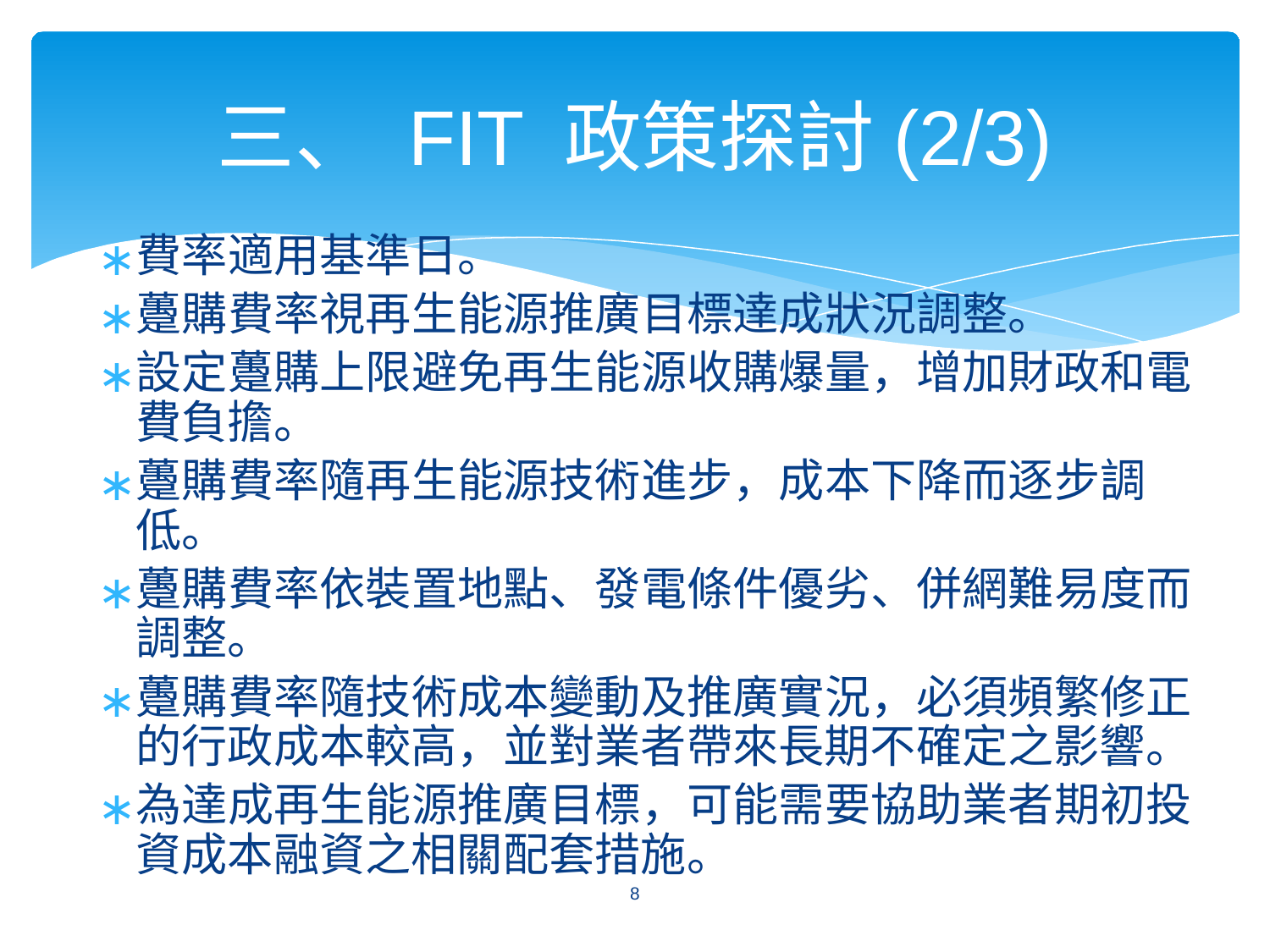

# 三、 FIT 政策探討(2/3)
費率適用基準日。
躉購費率視再生能源推廣目標達成狀況調整。
設定躉購上限避免再生能源收購爆量，增加財政和電費負擔。
躉購費率隨再生能源技術進步，成本下降而逐步調低。
躉購費率依裝置地點、發電條件優劣、併網難易度而調整。
躉購費率隨技術成本變動及推廣實況，必須頻繁修正的行政成本較高，並對業者帶來長期不確定之影響。
為達成再生能源推廣目標，可能需要協助業者期初投資成本融資之相關配套措施。

8